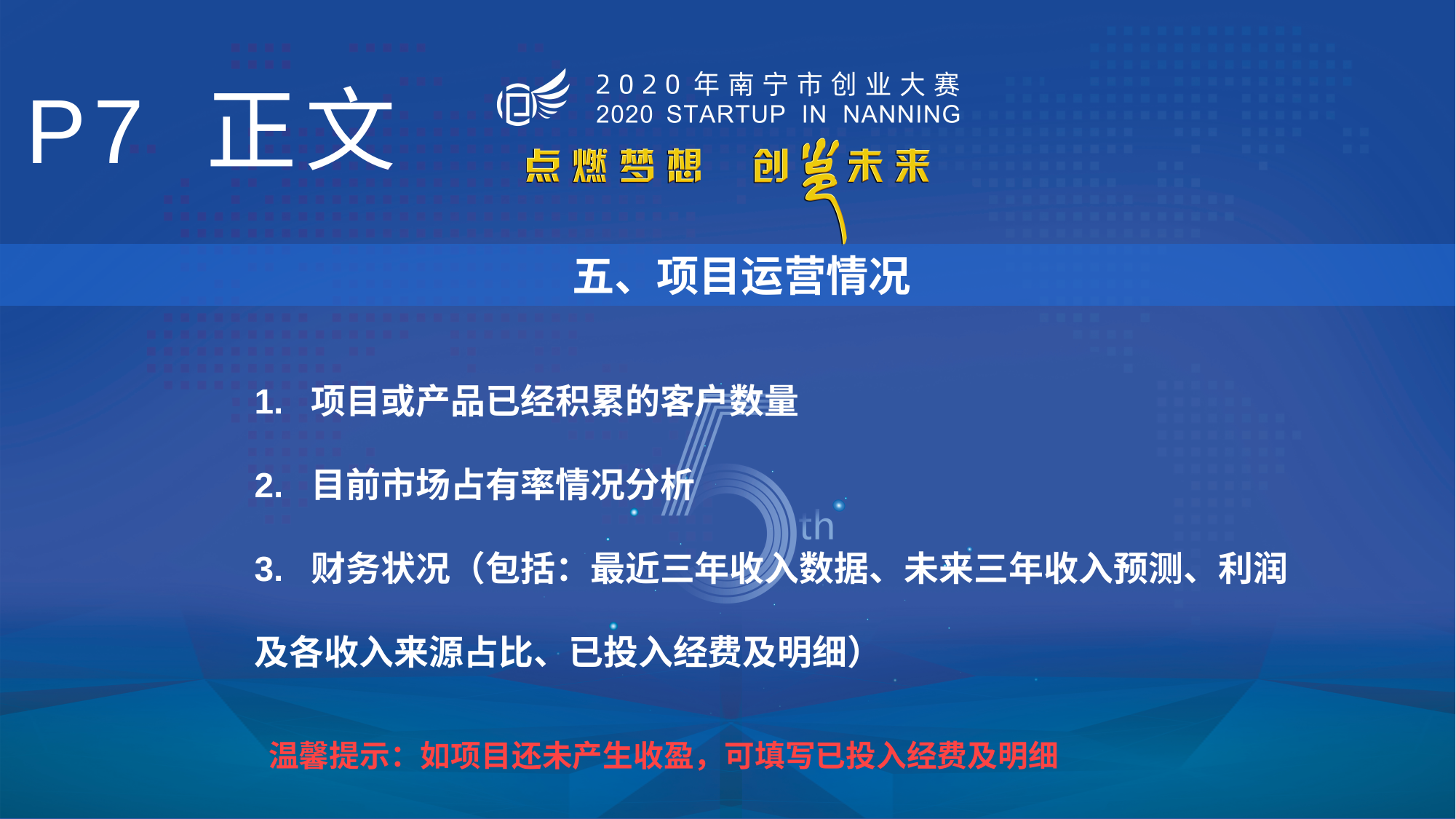

P7 正文
  五、项目运营情况
1.  项目或产品已经积累的客户数量
2.  目前市场占有率情况分析
3.  财务状况（包括：最近三年收入数据、未来三年收入预测、利润及各收入来源占比、已投入经费及明细）
温馨提示：如项目还未产生收盈，可填写已投入经费及明细